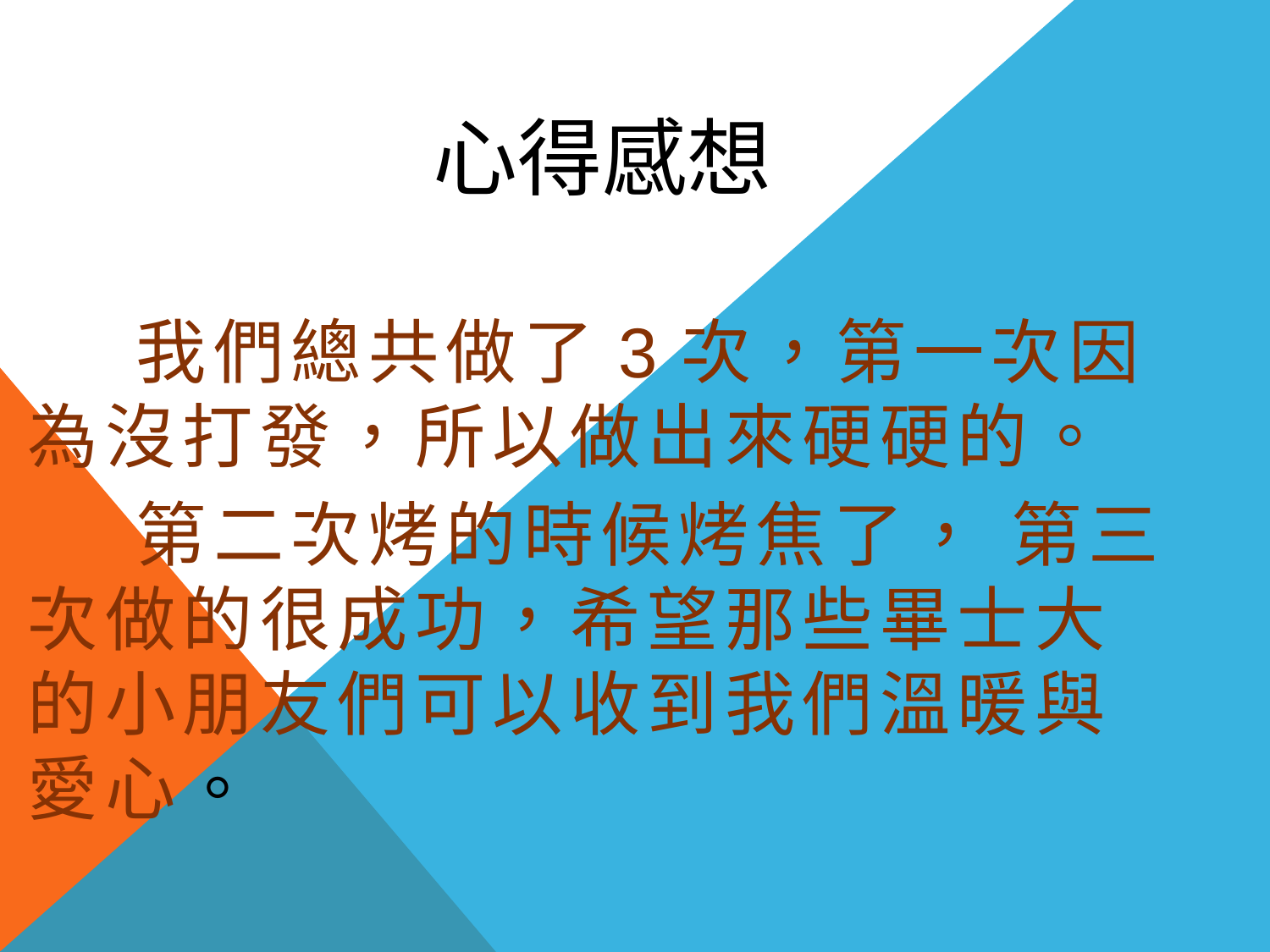

# 心得感想
    我們總共做了3次，第一次因為沒打發，所以做出來硬硬的。
    第二次烤的時候烤焦了， 第三次做的很成功，希望那些畢士大的小朋友們可以收到我們溫暖與愛心。